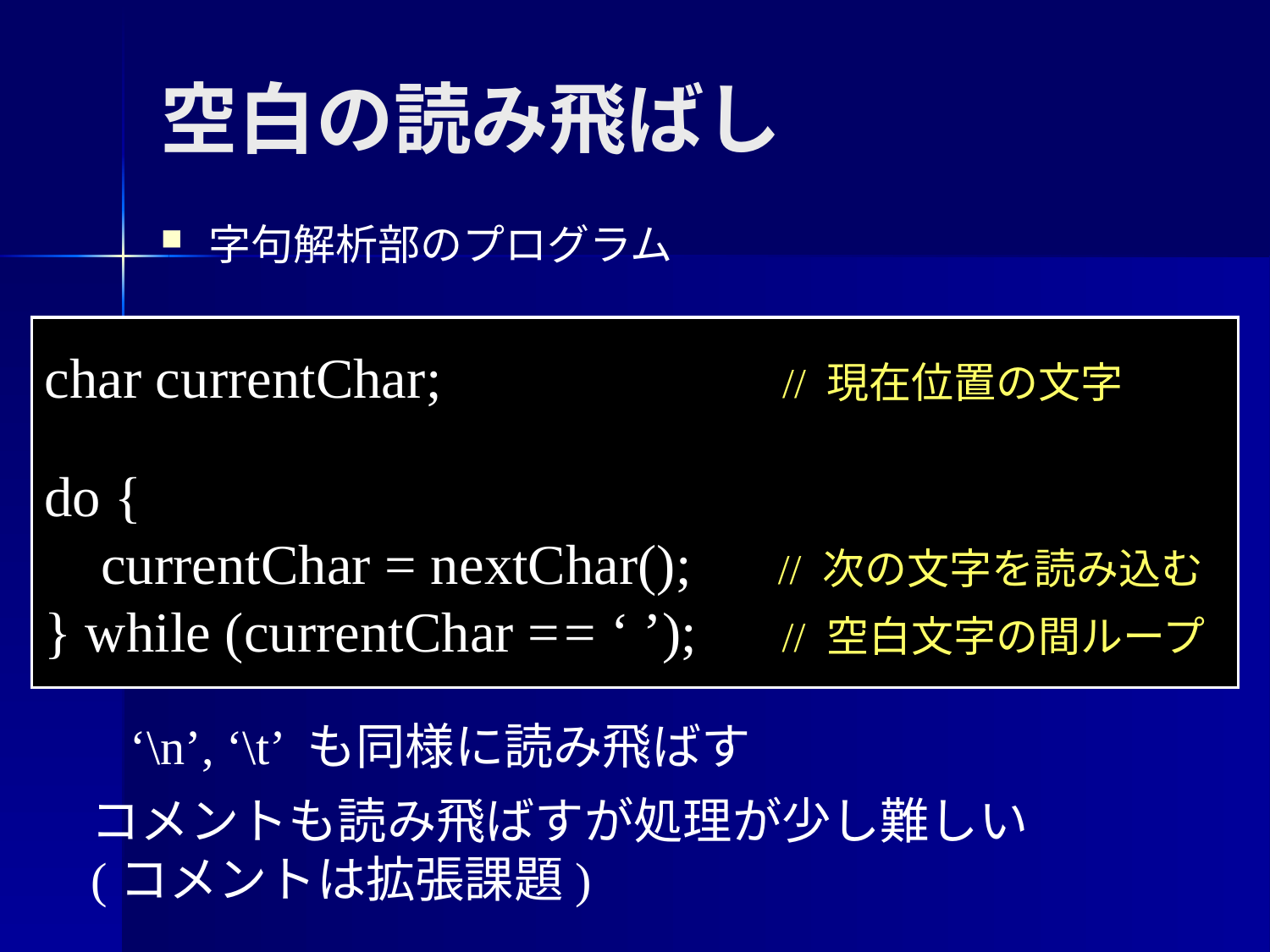

# 空白の読み飛ばし
字句解析部のプログラム
char currentChar;                        // 現在位置の文字

do {
    currentChar = nextChar();      // 次の文字を読み込む
} while (currentChar = = ‘ ’);      // 空白文字の間ループ
‘\n’, ‘\t’ も同様に読み飛ばす
コメントも読み飛ばすが処理が少し難しい
(コメントは拡張課題)